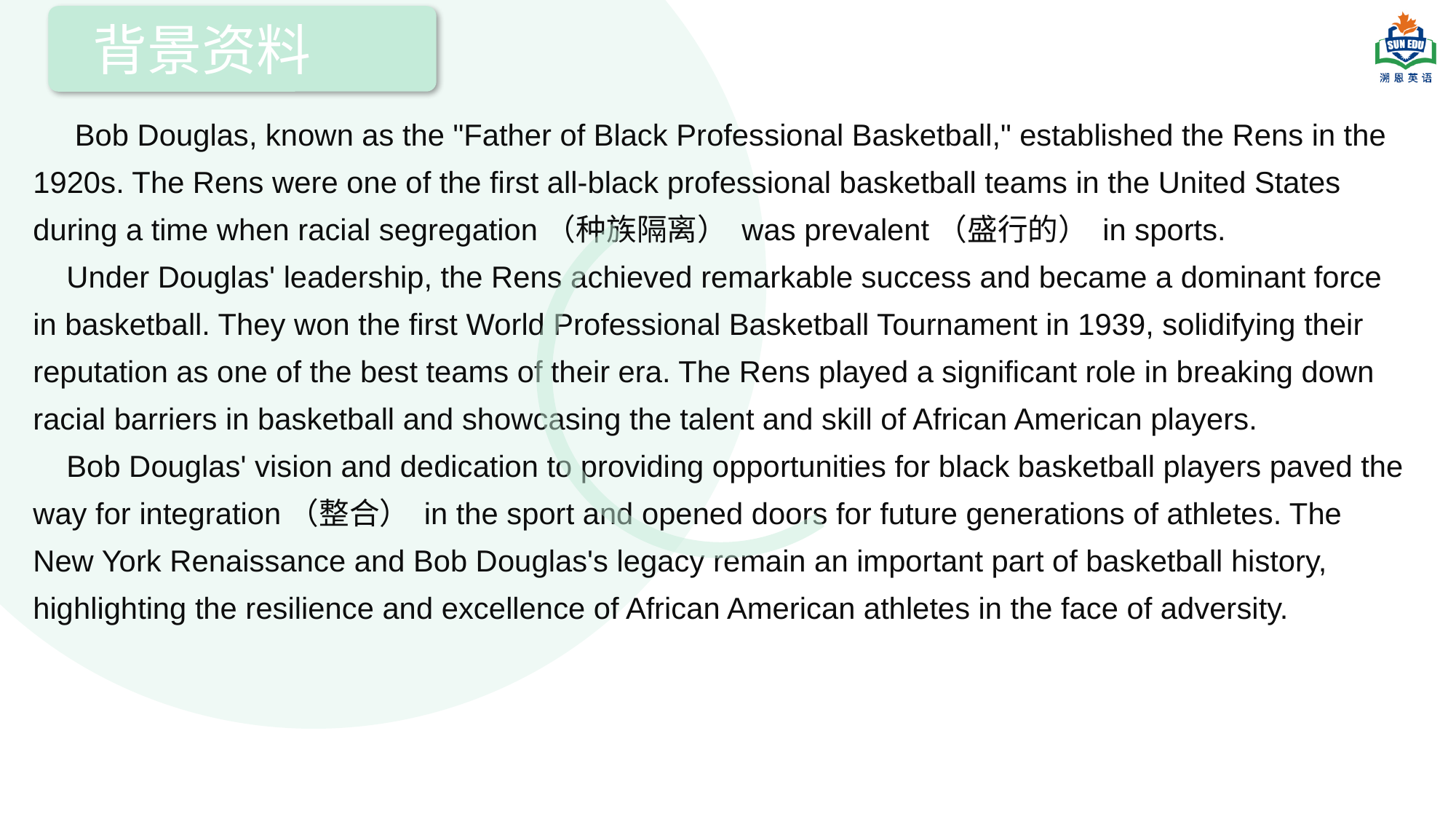

背景资料
     Bob Douglas, known as the "Father of Black Professional Basketball," established the Rens in the 1920s. The Rens were one of the first all-black professional basketball teams in the United States during a time when racial segregation（种族隔离） was prevalent（盛行的） in sports.
    Under Douglas' leadership, the Rens achieved remarkable success and became a dominant force in basketball. They won the first World Professional Basketball Tournament in 1939, solidifying their reputation as one of the best teams of their era. The Rens played a significant role in breaking down racial barriers in basketball and showcasing the talent and skill of African American players.
    Bob Douglas' vision and dedication to providing opportunities for black basketball players paved the way for integration（整合） in the sport and opened doors for future generations of athletes. The New York Renaissance and Bob Douglas's legacy remain an important part of basketball history, highlighting the resilience and excellence of African American athletes in the face of adversity.